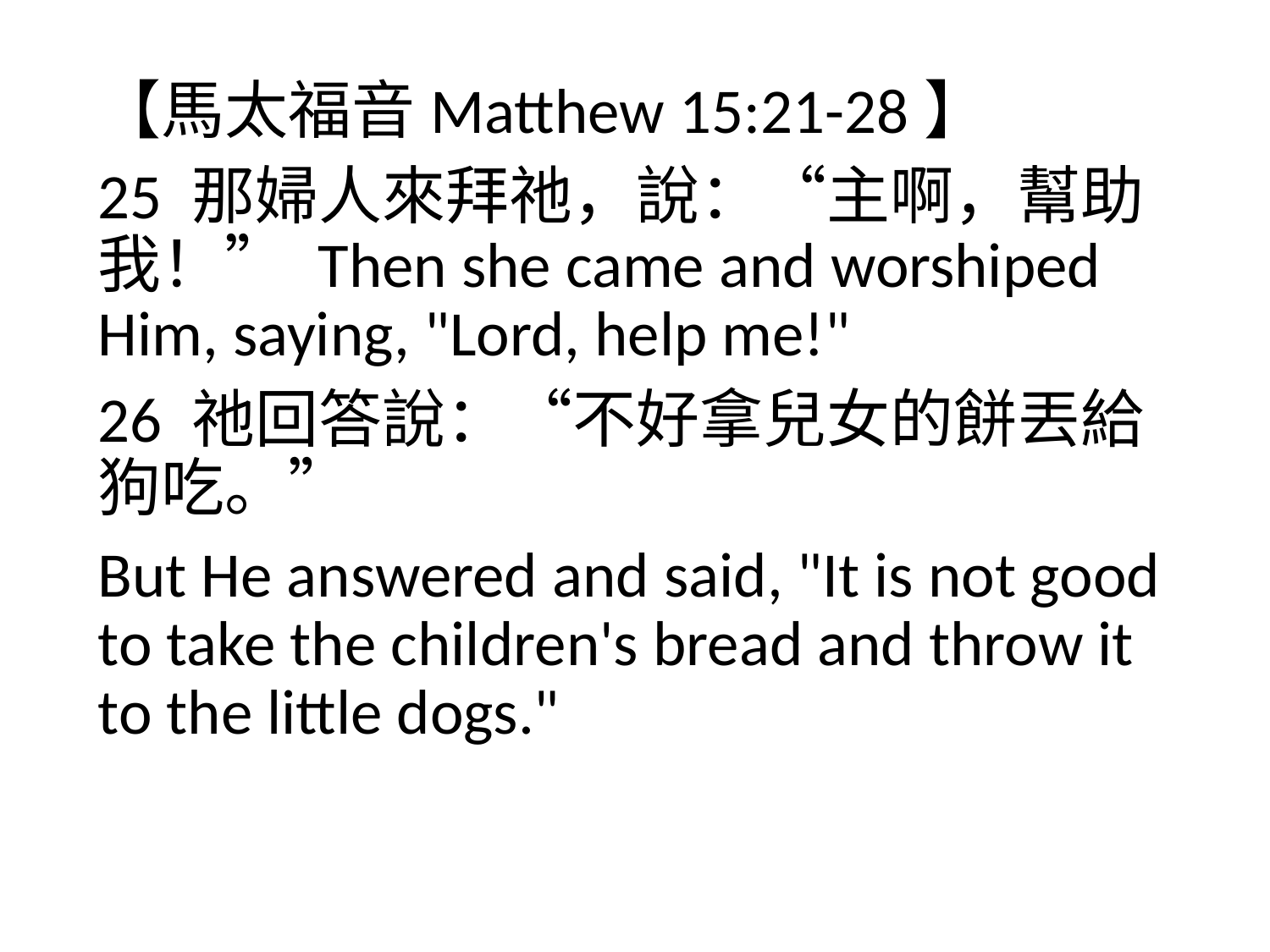

【馬太福音Matthew 15:21-28】
25 那婦人來拜祂，說：“主啊，幫助我！” Then she came and worshiped Him, saying, "Lord, help me!"
26 祂回答說：“不好拿兒女的餅丟給狗吃。”
But He answered and said, "It is not good to take the children's bread and throw it to the little dogs."